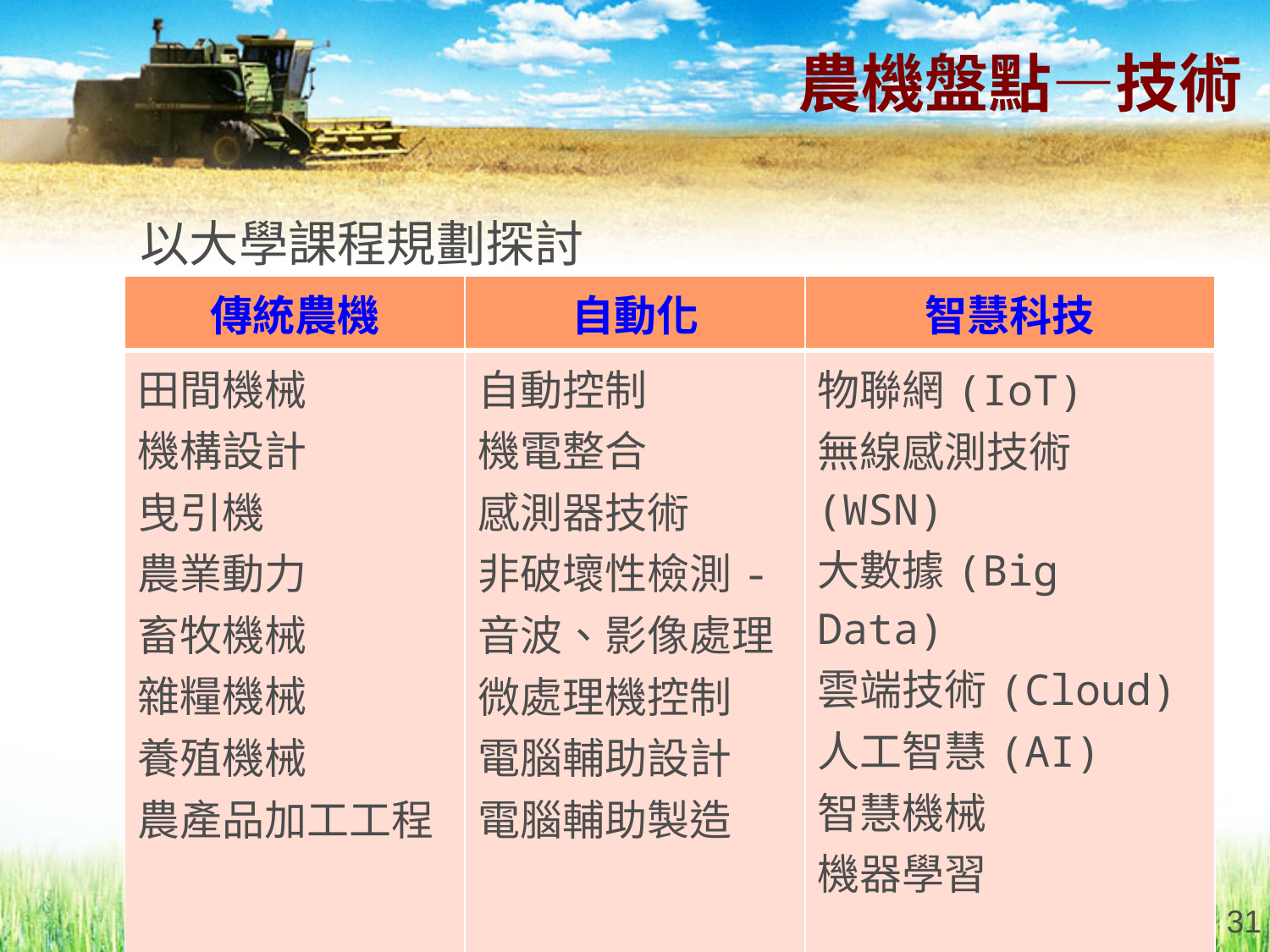

# 農機盤點—技術
以大學課程規劃探討
| 傳統農機 | 自動化 | 智慧科技 |
| --- | --- | --- |
| 田間機械 機構設計 曳引機 農業動力 畜牧機械 雜糧機械 養殖機械 農產品加工工程 | 自動控制 機電整合 感測器技術 非破壞性檢測-音波、影像處理 微處理機控制 電腦輔助設計 電腦輔助製造 | 物聯網(IoT) 無線感測技術(WSN) 大數據(Big Data) 雲端技術(Cloud) 人工智慧(AI) 智慧機械 機器學習 |
31